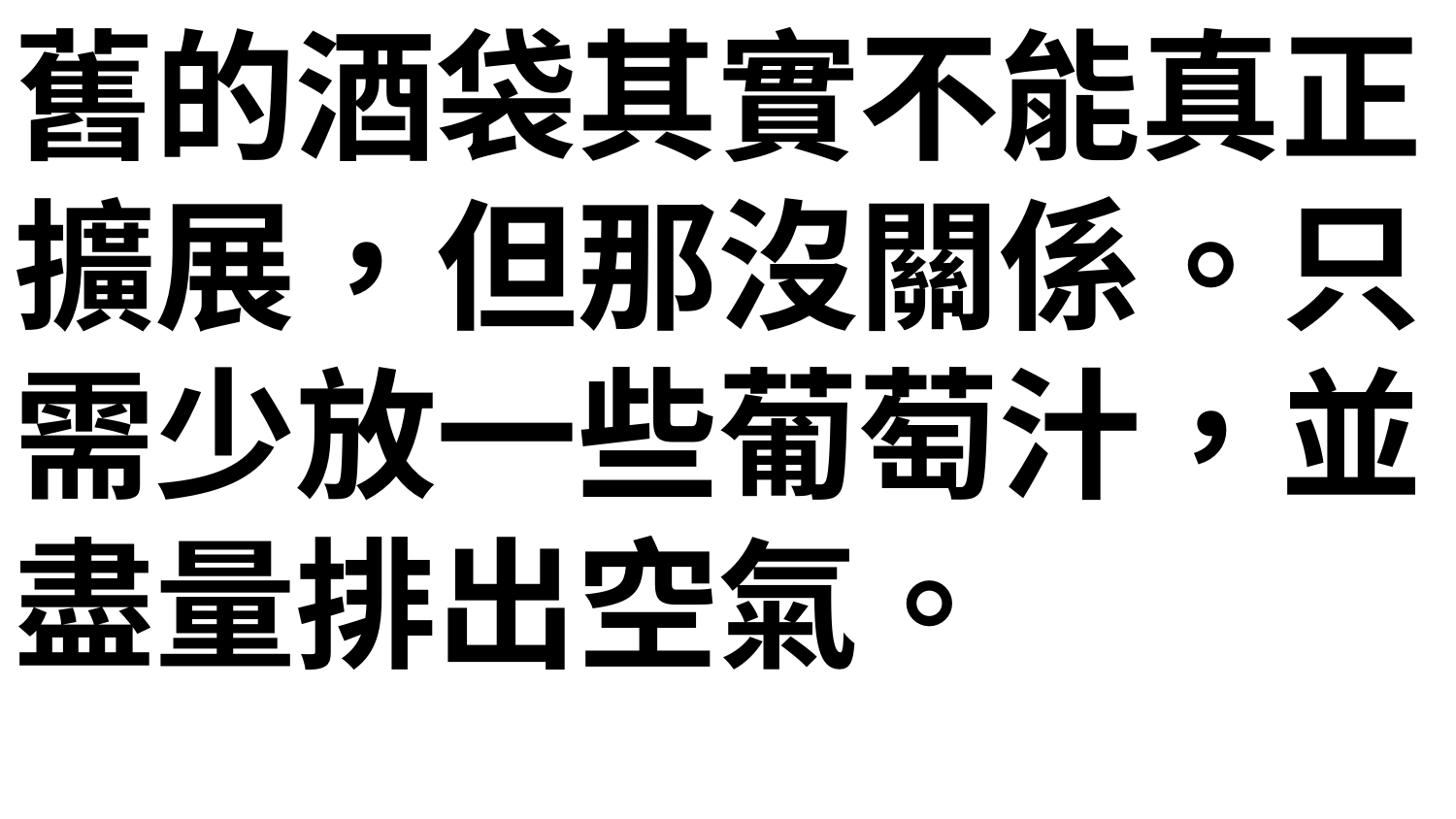

舊的酒袋其實不能真正擴展，但那沒關係。只需少放一些葡萄汁，並盡量排出空氣。